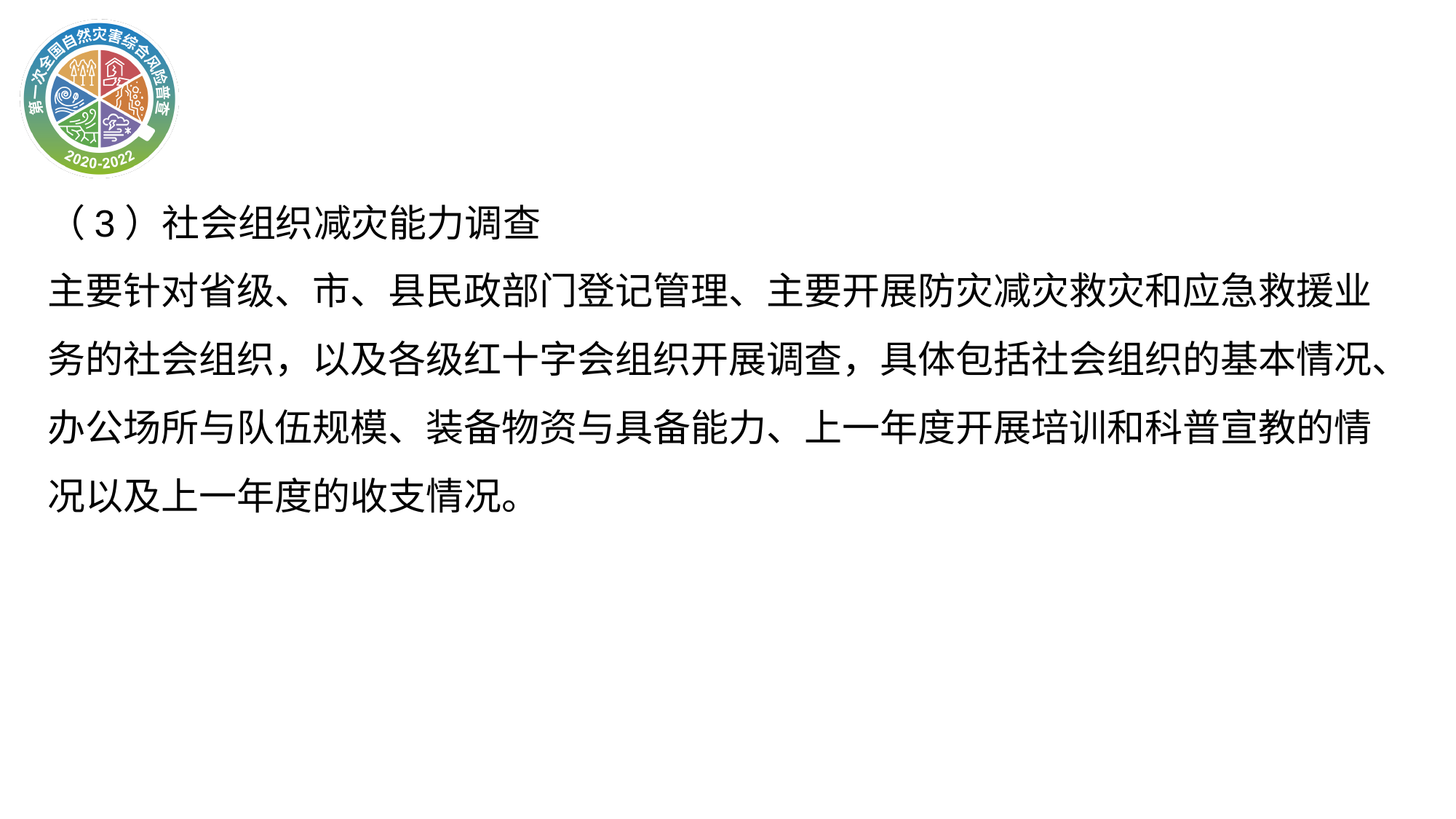

（3）社会组织减灾能力调查
主要针对省级、市、县民政部门登记管理、主要开展防灾减灾救灾和应急救援业务的社会组织，以及各级红十字会组织开展调查，具体包括社会组织的基本情况、办公场所与队伍规模、装备物资与具备能力、上一年度开展培训和科普宣教的情况以及上一年度的收支情况。